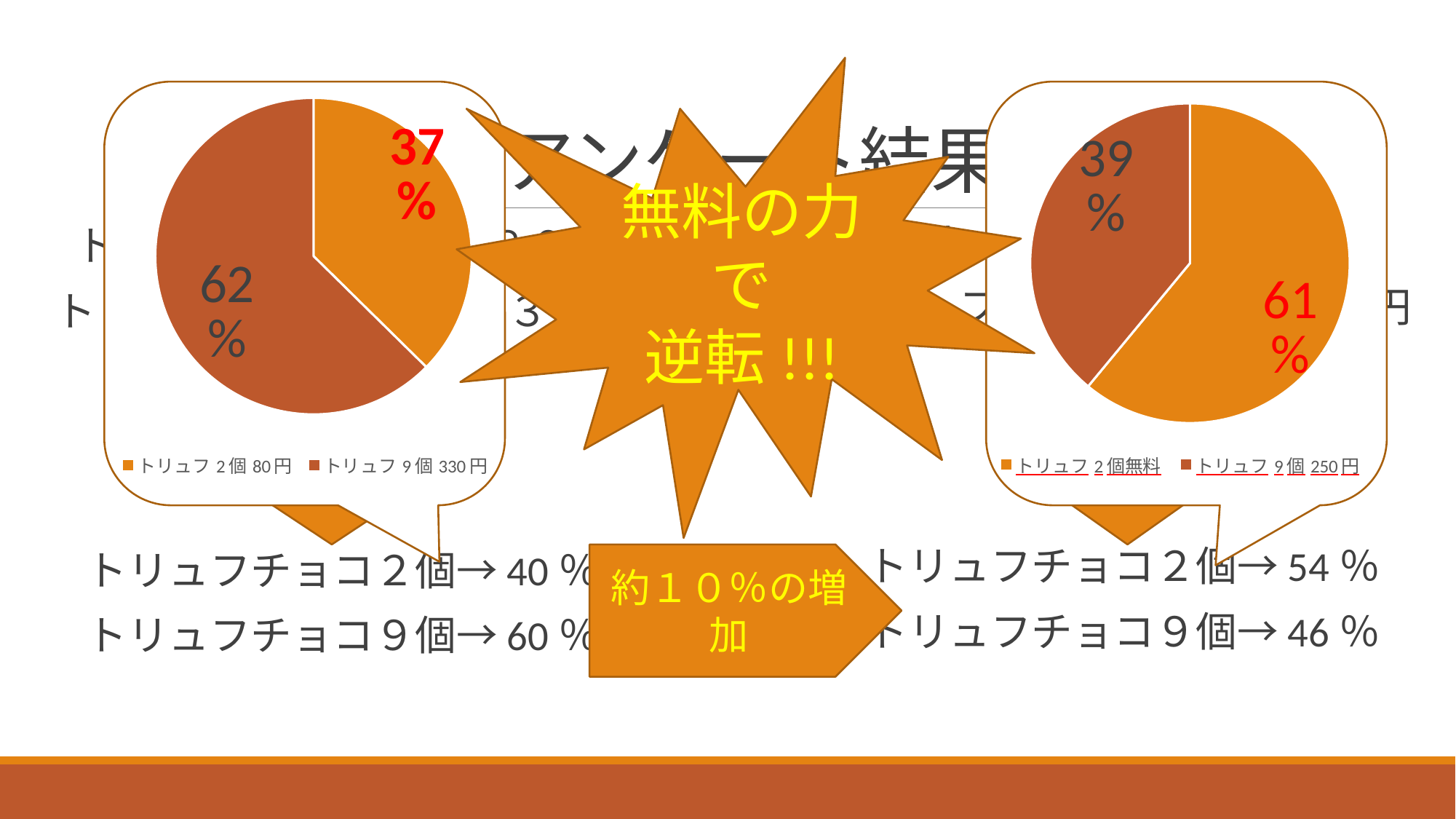

# 古川ゼミのアンケート結果
無料の力で
逆転!!!

### Chart

| Category | 男性の結果 |
|---|---|
| トリュフ2個無料 | 0.61 |
| トリュフ9個250円 | 0.39 |

### Chart

| Category | 男性の結果 |
|---|---|
| トリュフ2個80円 | 0.37 |
| トリュフ9個330円 | 0.62 |
トリュフチョコ２個→無料
トリュフチョコ９個→２５０円

トリュフチョコ２個→54％
トリュフチョコ９個→46％
トリュフチョコ２個→８０円
トリュフチョコ９個→３３０円

トリュフチョコ２個→40％
トリュフチョコ９個→60％
結果
結果
約１０％の増加